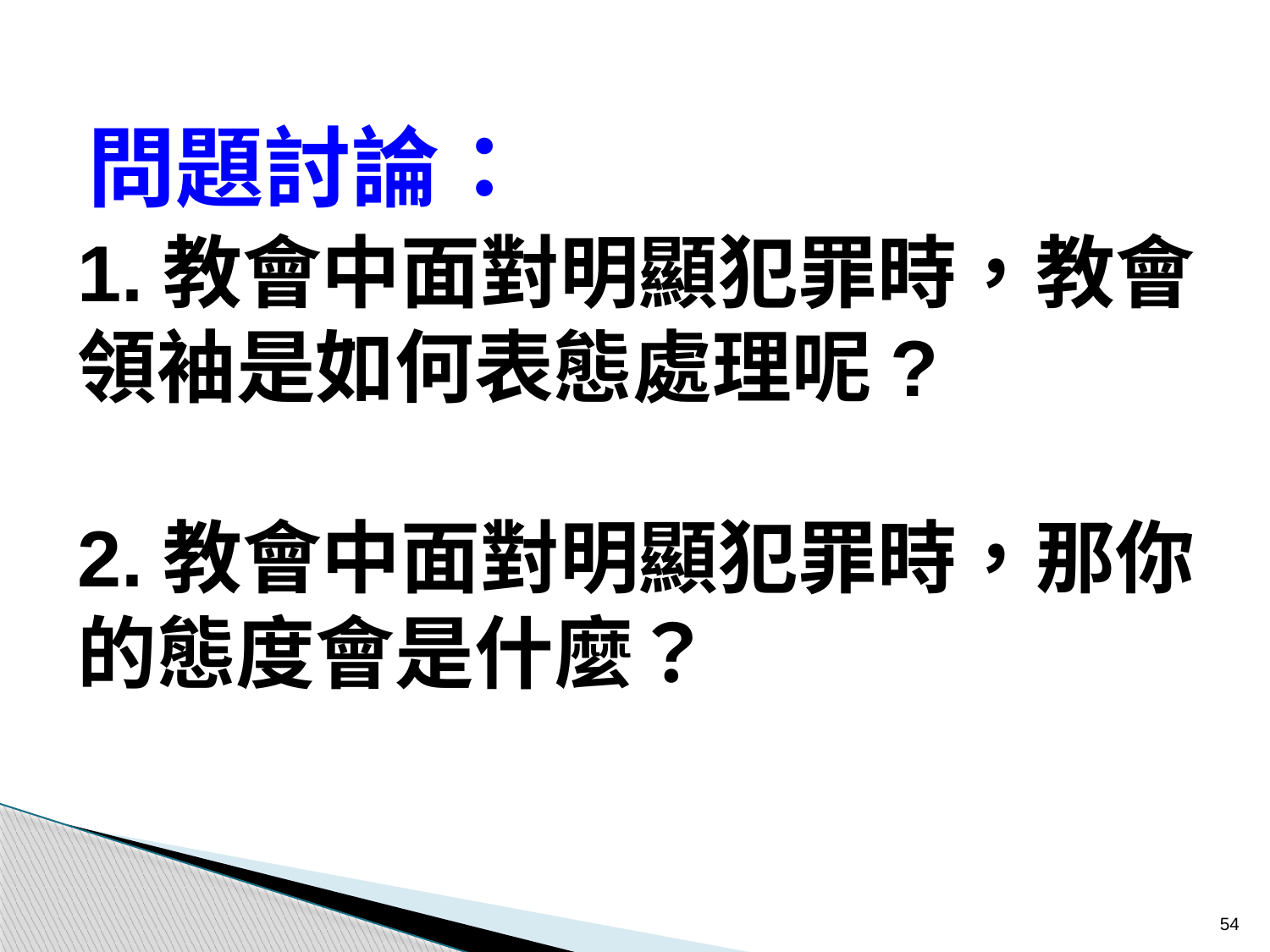

問題討論：
1.教會中面對明顯犯罪時，教會領袖是如何表態處理呢?

2.教會中面對明顯犯罪時，那你的態度會是什麼？

54